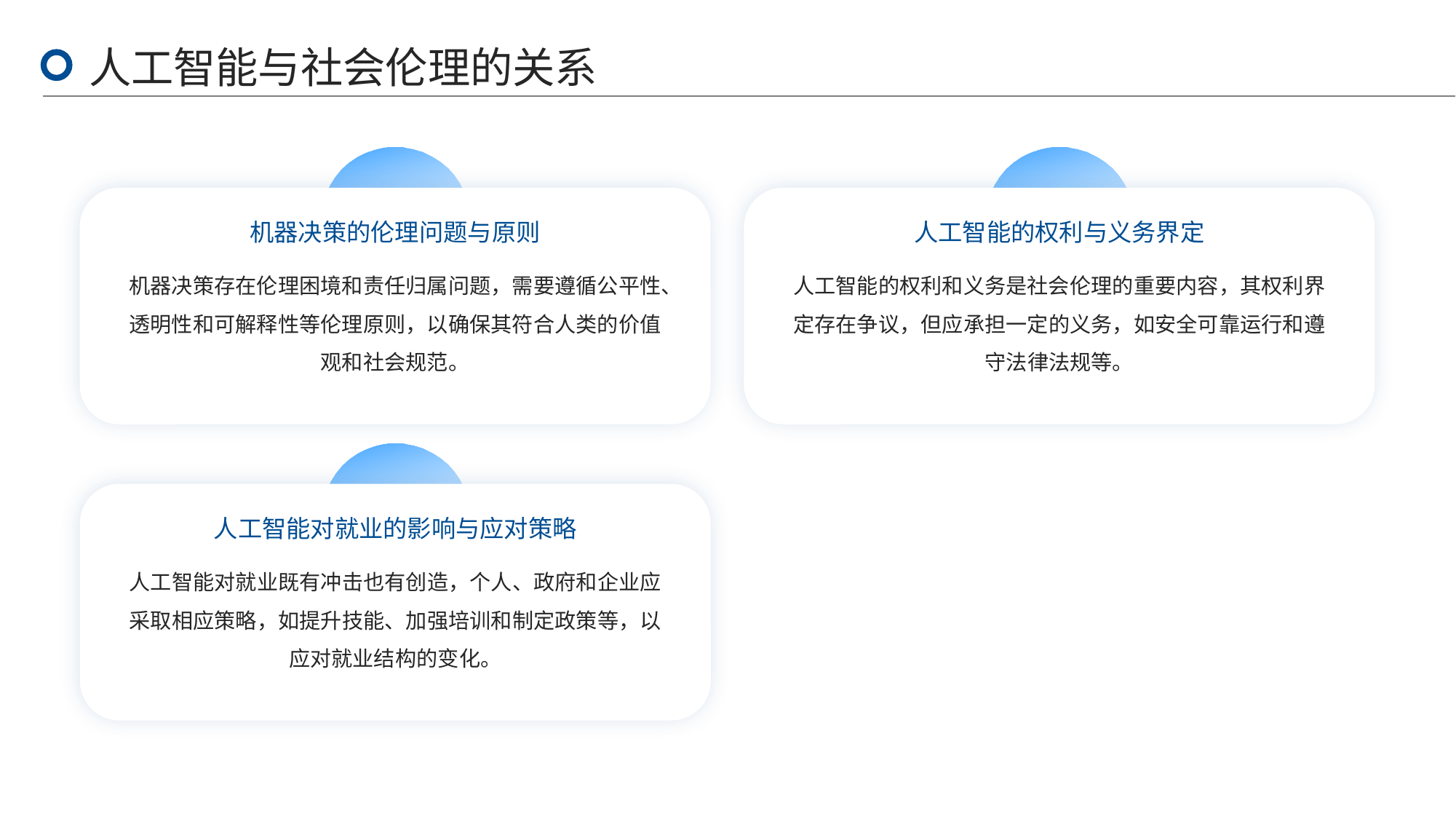

人工智能与社会伦理的关系

机器决策的伦理问题与原则
人工智能的权利与义务界定
机器决策存在伦理困境和责任归属问题，需要遵循公平性、透明性和可解释性等伦理原则，以确保其符合人类的价值观和社会规范。
人工智能的权利和义务是社会伦理的重要内容，其权利界定存在争议，但应承担一定的义务，如安全可靠运行和遵守法律法规等。

人工智能对就业的影响与应对策略
人工智能对就业既有冲击也有创造，个人、政府和企业应采取相应策略，如提升技能、加强培训和制定政策等，以应对就业结构的变化。